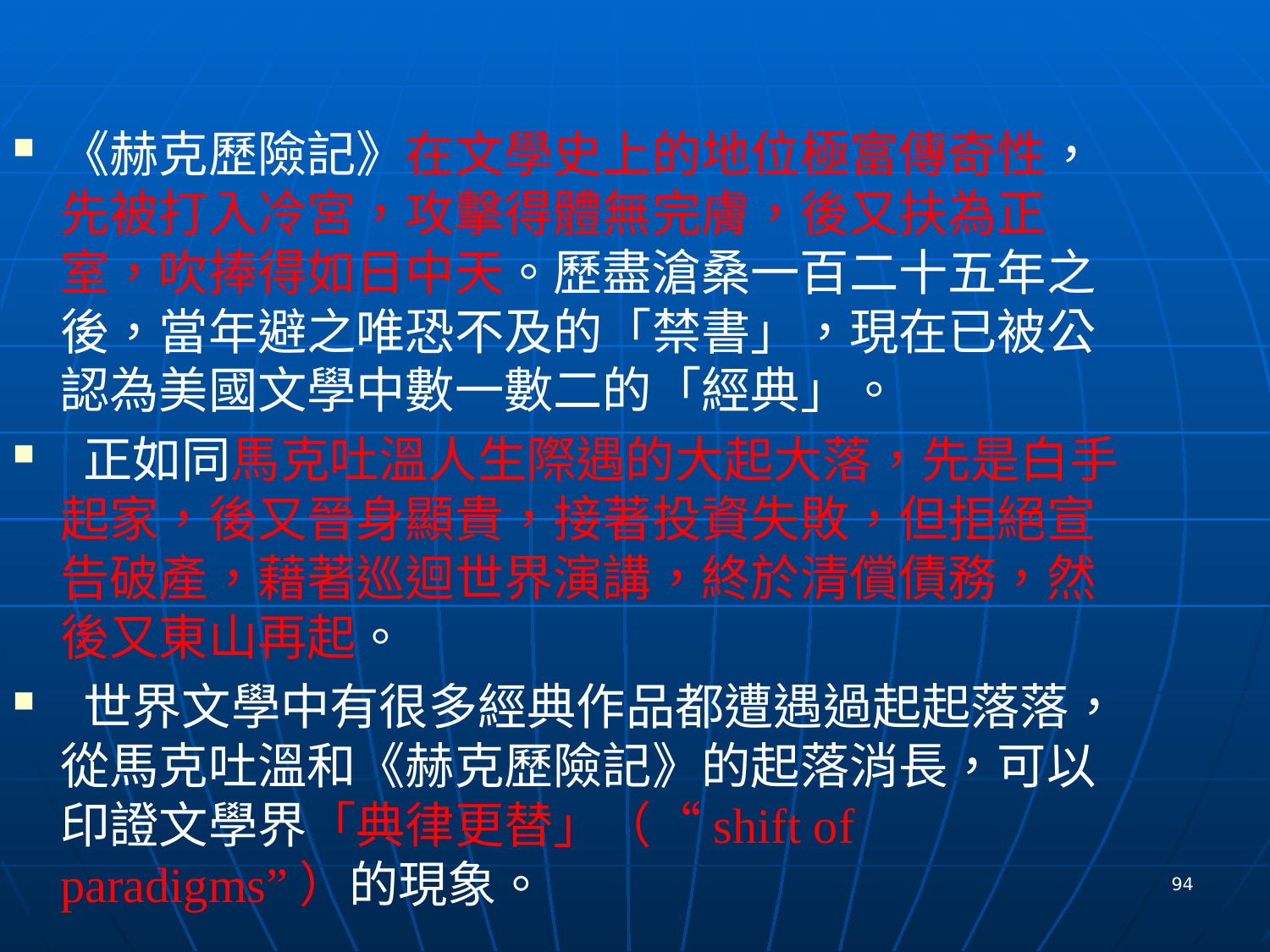

《赫克歷險記》在文學史上的地位極富傳奇性，先被打入冷宮，攻擊得體無完膚，後又扶為正室，吹捧得如日中天。歷盡滄桑一百二十五年之後，當年避之唯恐不及的「禁書」，現在已被公認為美國文學中數一數二的「經典」。
 正如同馬克吐溫人生際遇的大起大落，先是白手起家，後又晉身顯貴，接著投資失敗，但拒絕宣告破產，藉著巡迴世界演講，終於清償債務，然後又東山再起。
 世界文學中有很多經典作品都遭遇過起起落落，從馬克吐溫和《赫克歷險記》的起落消長，可以印證文學界「典律更替」（“shift of paradigms”）的現象。
94